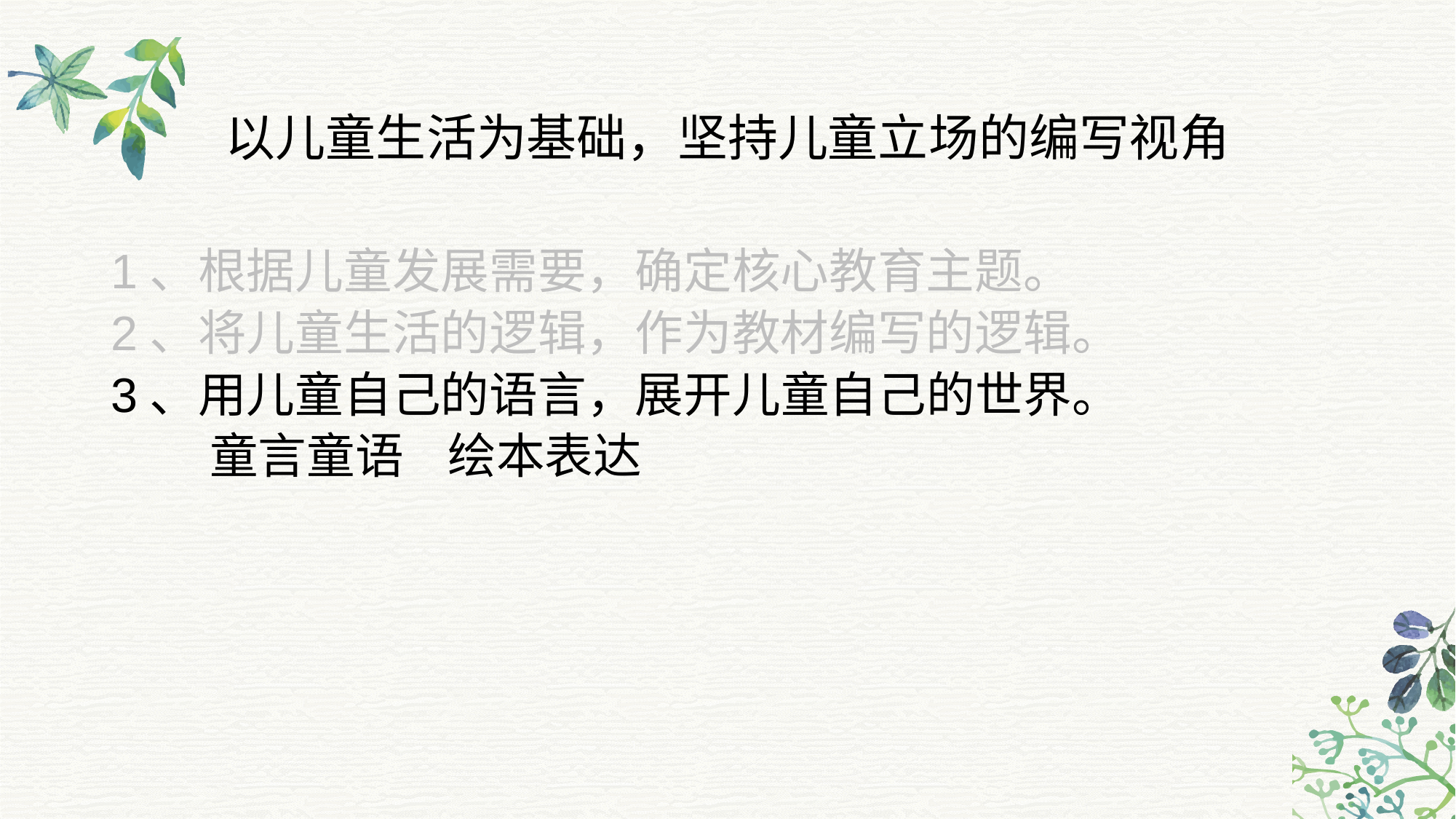

# 以儿童生活为基础，坚持儿童立场的编写视角
1、根据儿童发展需要，确定核心教育主题。
2、将儿童生活的逻辑，作为教材编写的逻辑。
3、用儿童自己的语言，展开儿童自己的世界。
        童言童语    绘本表达